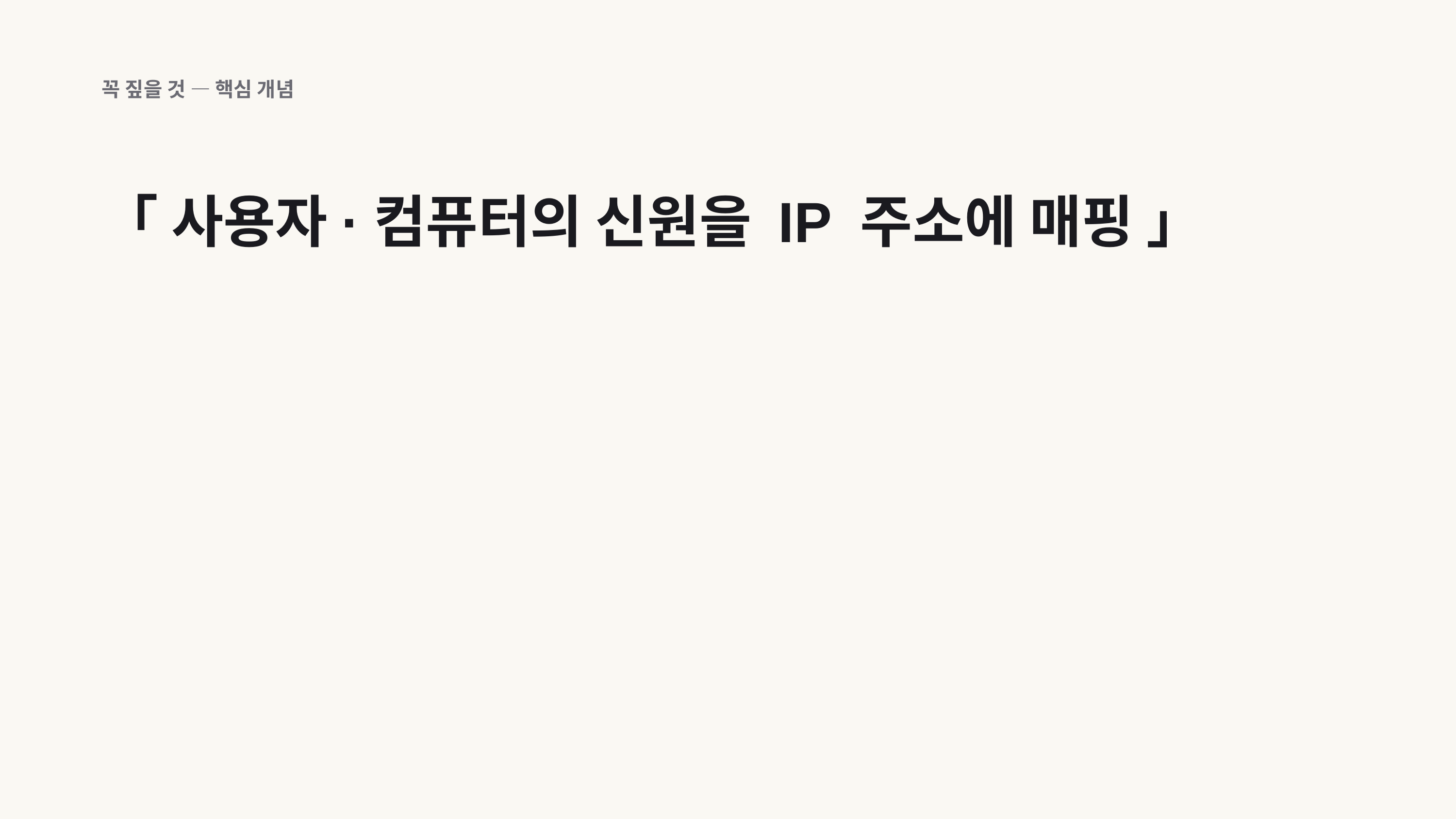

꼭 짚을 것 — 핵심 개념
「 사용자·컴퓨터의 신원을 IP 주소에 매핑 」